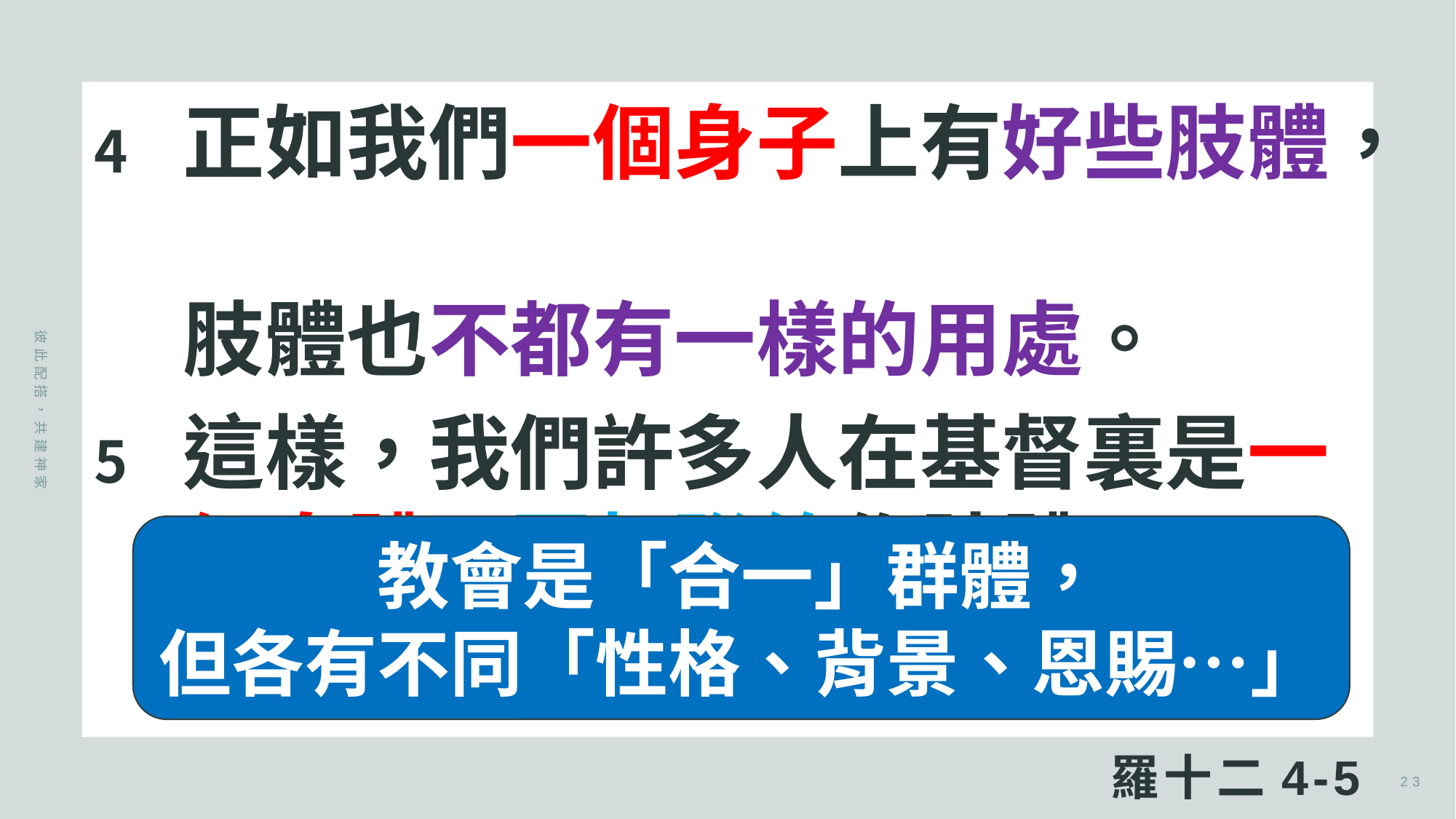

正如我們一個身子上有好些肢體，
肢體也不都有一樣的用處。
這樣，我們許多人在基督裏是一個身體，互相聯絡作肢體。
彼此配搭，共建神家
教會是「合一」群體，
但各有不同「性格、背景、恩賜…」
# 羅十二4-5
23